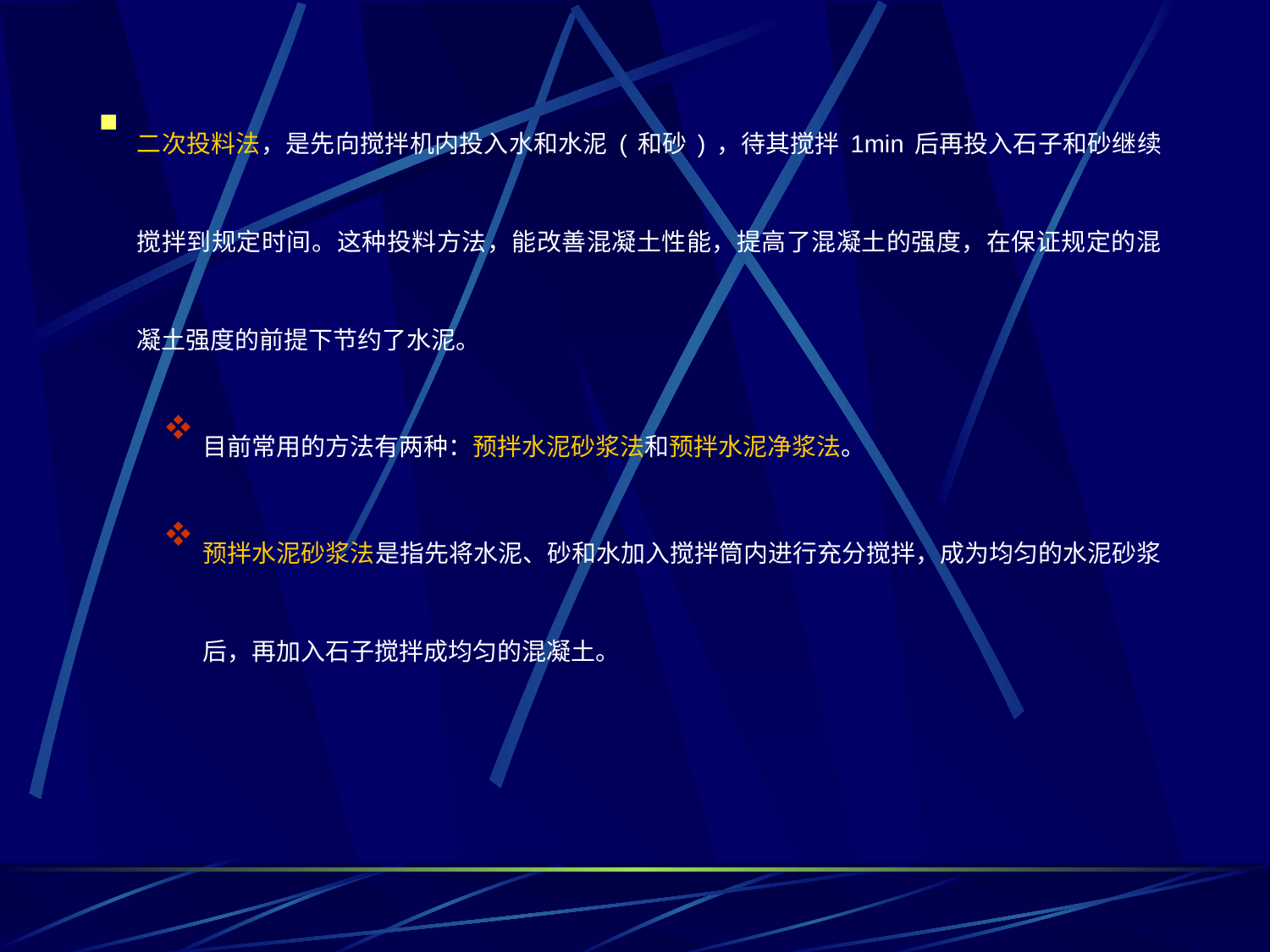

二次投料法，是先向搅拌机内投入水和水泥(和砂)，待其搅拌1min后再投入石子和砂继续搅拌到规定时间。这种投料方法，能改善混凝土性能，提高了混凝土的强度，在保证规定的混凝土强度的前提下节约了水泥。
目前常用的方法有两种：预拌水泥砂浆法和预拌水泥净浆法。
预拌水泥砂浆法是指先将水泥、砂和水加入搅拌筒内进行充分搅拌，成为均匀的水泥砂浆后，再加入石子搅拌成均匀的混凝土。